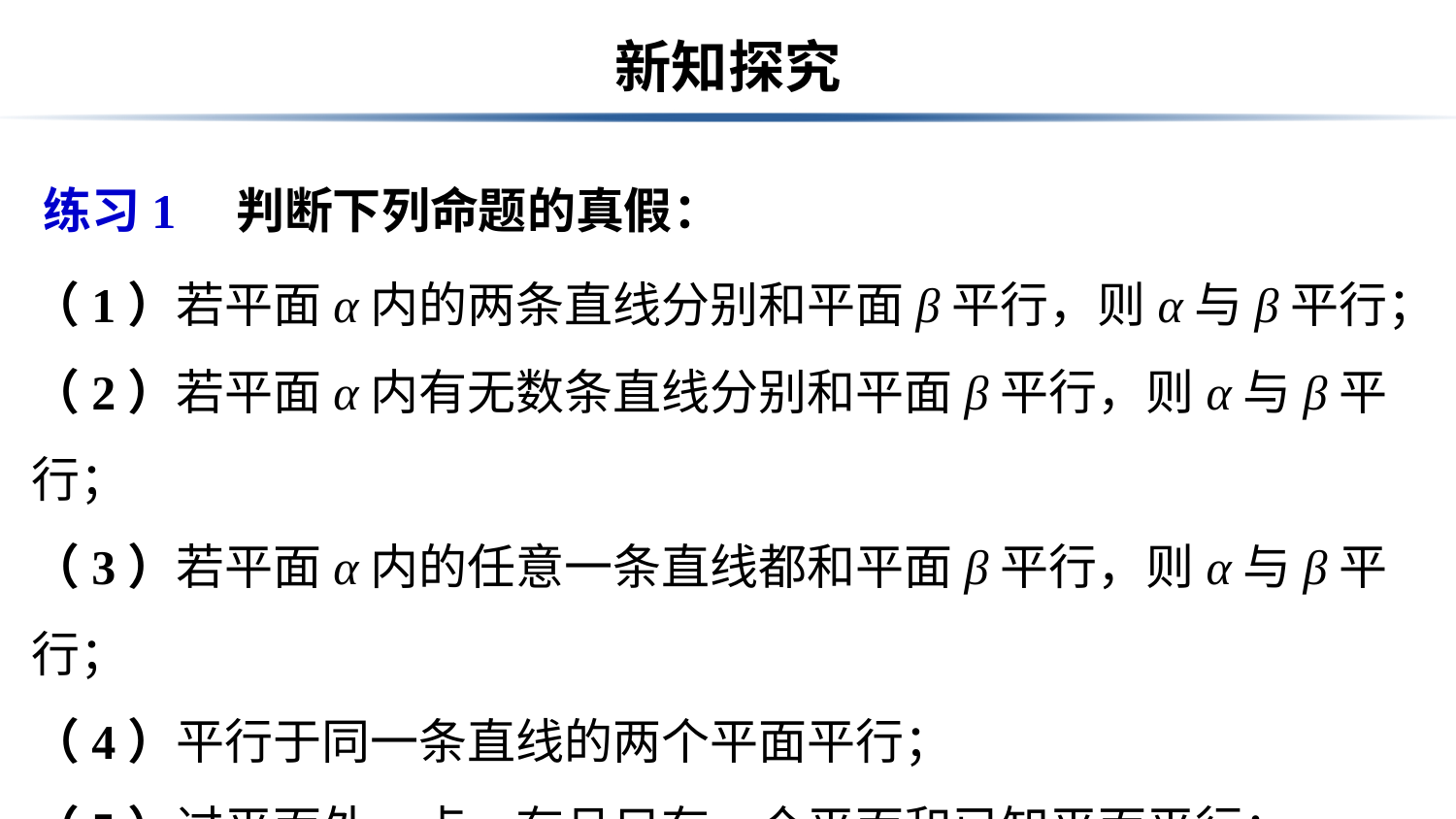

# 新知探究
练习1　判断下列命题的真假：

（1）若平面α内的两条直线分别和平面β平行，则α与β平行；
（2）若平面α内有无数条直线分别和平面β平行，则α与β平行；
（3）若平面α内的任意一条直线都和平面β平行，则α与β平行；
（4）平行于同一条直线的两个平面平行；
（5）过平面外一点，有且只有一个平面和已知平面平行；
（6）过平面外一条直线，必能作出和已知平面平行的平面．